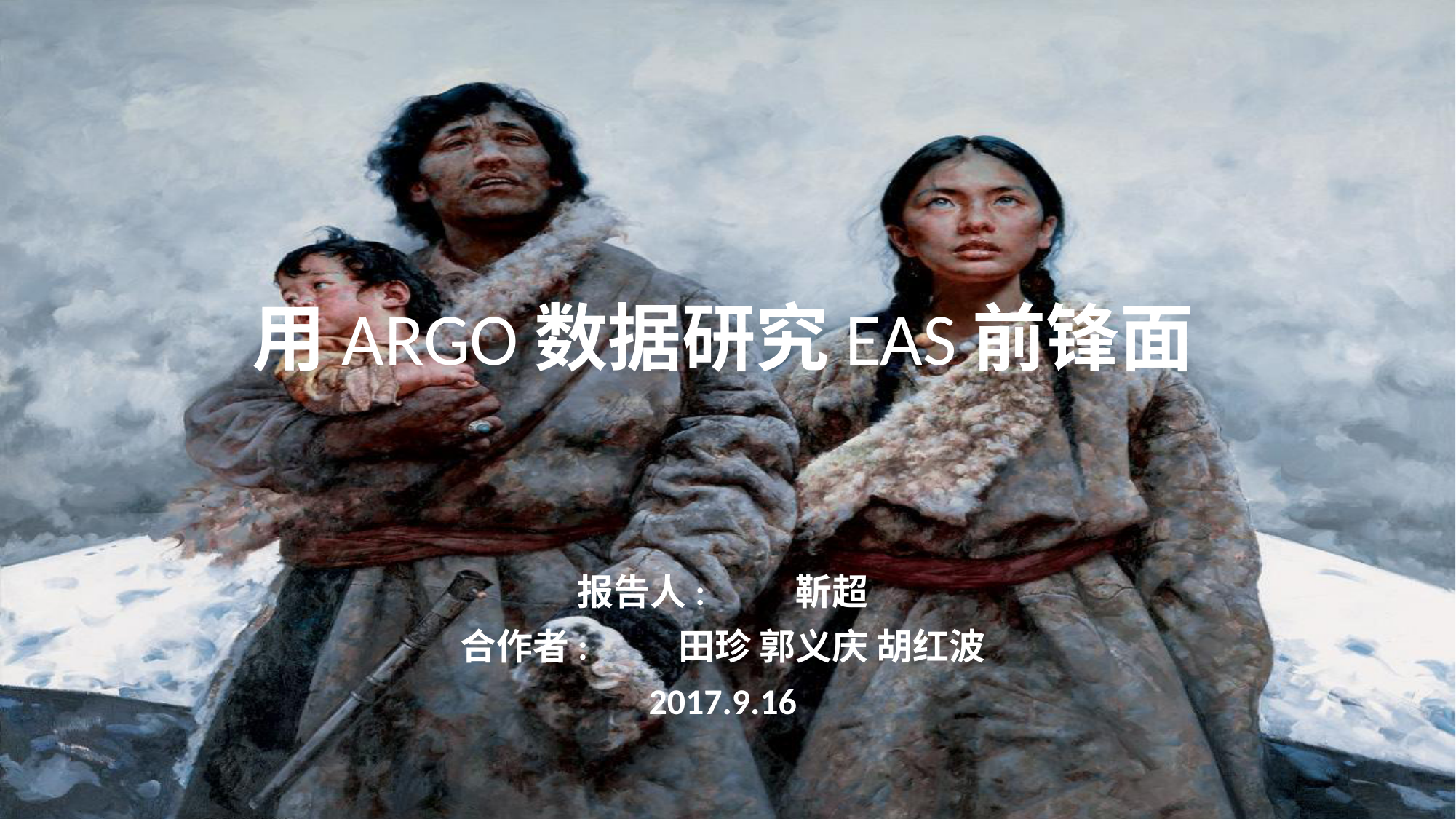

# 用ARGO数据研究EAS前锋面
报告人:	靳超
合作者:	田珍 郭义庆 胡红波
2017.9.16